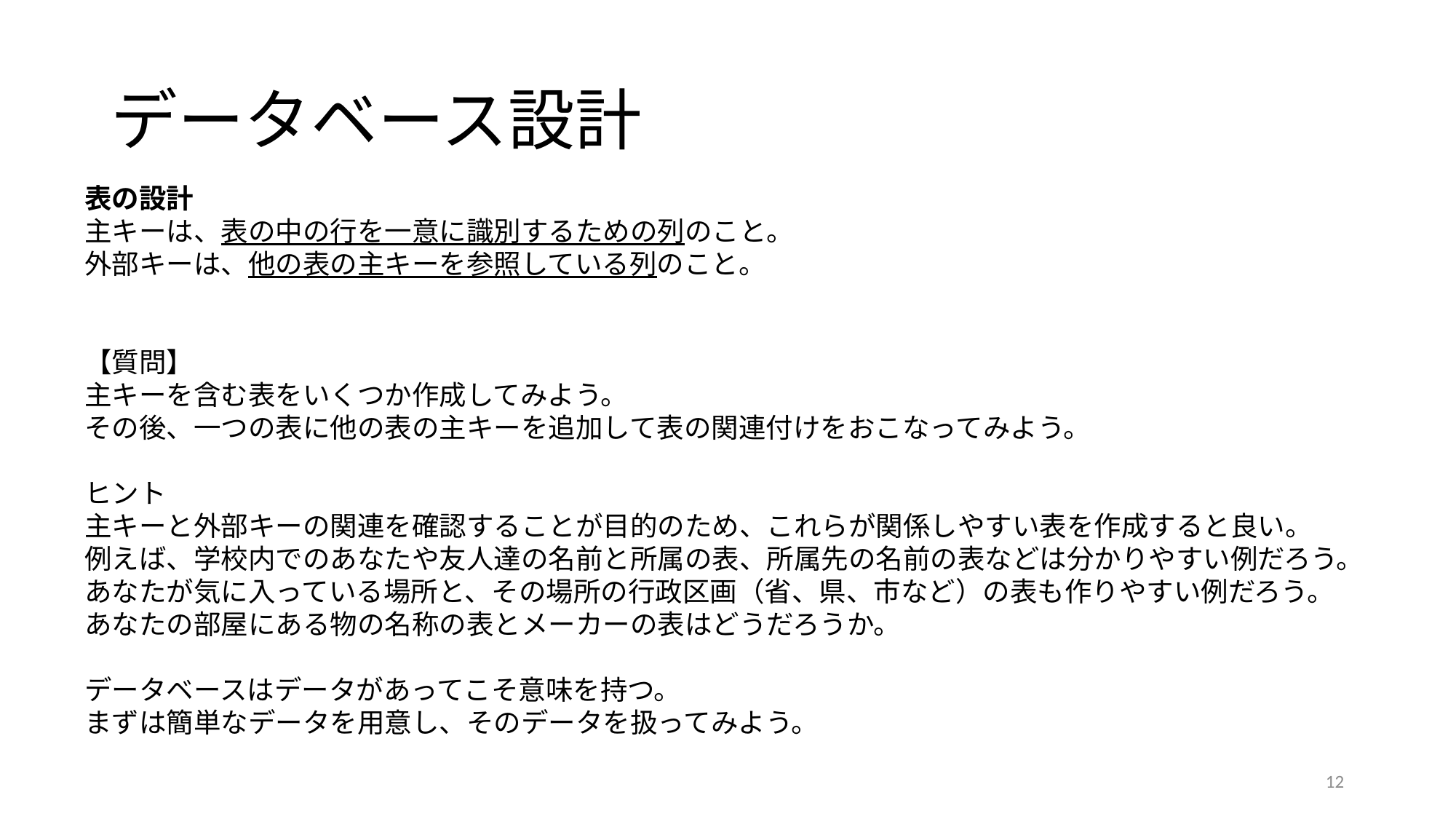

# データベース設計
表の設計
主キーは、表の中の行を一意に識別するための列のこと。
外部キーは、他の表の主キーを参照している列のこと。

【質問】
主キーを含む表をいくつか作成してみよう。
その後、一つの表に他の表の主キーを追加して表の関連付けをおこなってみよう。

ヒント
主キーと外部キーの関連を確認することが目的のため、これらが関係しやすい表を作成すると良い。
例えば、学校内でのあなたや友人達の名前と所属の表、所属先の名前の表などは分かりやすい例だろう。
あなたが気に入っている場所と、その場所の行政区画（省、県、市など）の表も作りやすい例だろう。
あなたの部屋にある物の名称の表とメーカーの表はどうだろうか。

データベースはデータがあってこそ意味を持つ。
まずは簡単なデータを用意し、そのデータを扱ってみよう。
12